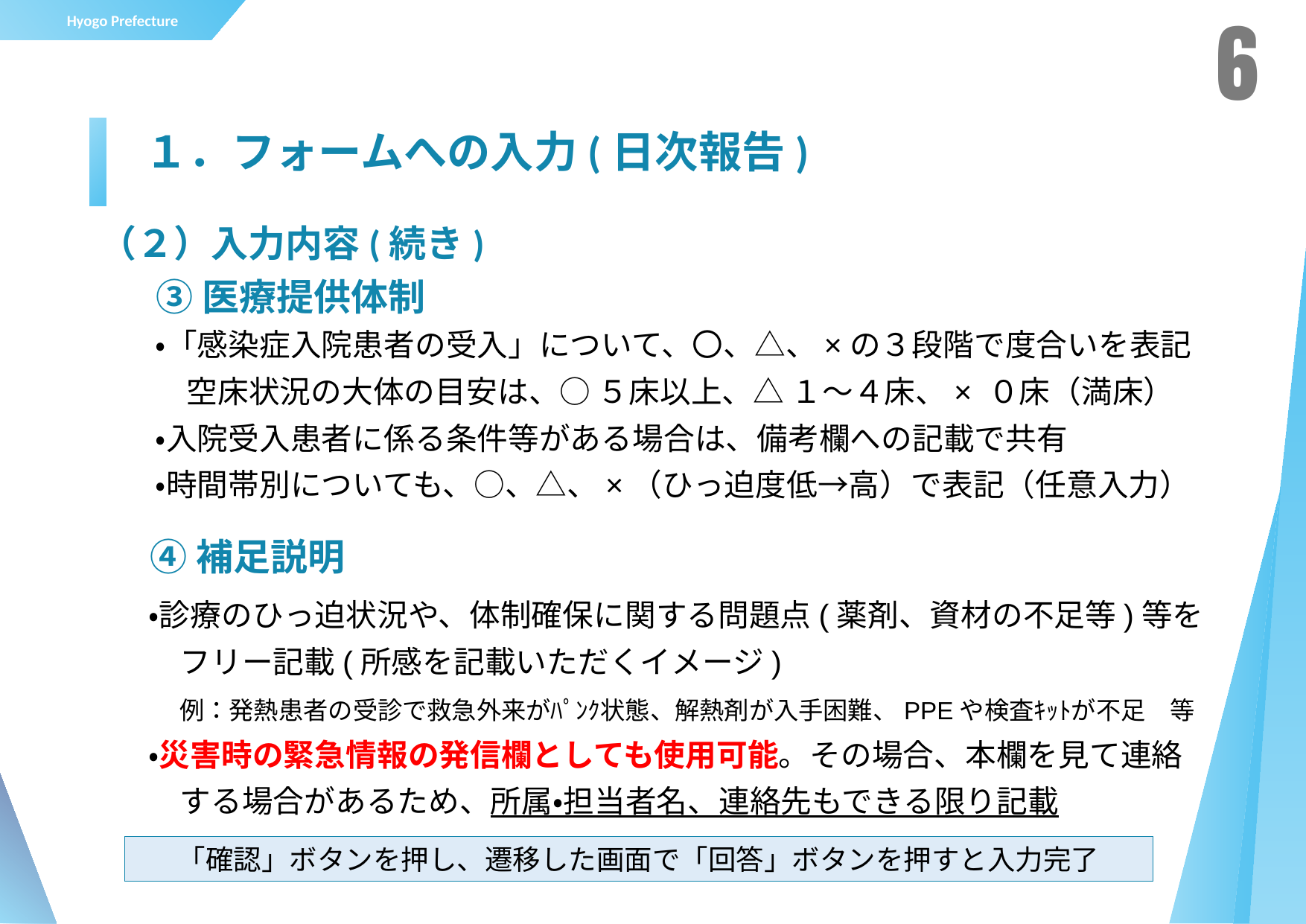

6

# １．フォームへの入力(日次報告)
（２）入力内容(続き)
③医療提供体制
・「感染症入院患者の受入」について、〇、△、×の３段階で度合いを表記
　空床状況の大体の目安は、○ ５床以上、△ １～４床、× ０床（満床）
・入院受入患者に係る条件等がある場合は、備考欄への記載で共有
・時間帯別についても、○、△、×（ひっ迫度低→高）で表記（任意入力）

④補足説明
・診療のひっ迫状況や、体制確保に関する問題点(薬剤、資材の不足等)等を
　フリー記載(所感を記載いただくイメージ)
　例：発熱患者の受診で救急外来がﾊﾟﾝｸ状態、解熱剤が入手困難、PPEや検査ｷｯﾄが不足　等
・災害時の緊急情報の発信欄としても使用可能。その場合、本欄を見て連絡
　する場合があるため、所属・担当者名、連絡先もできる限り記載
「確認」ボタンを押し、遷移した画面で「回答」ボタンを押すと入力完了